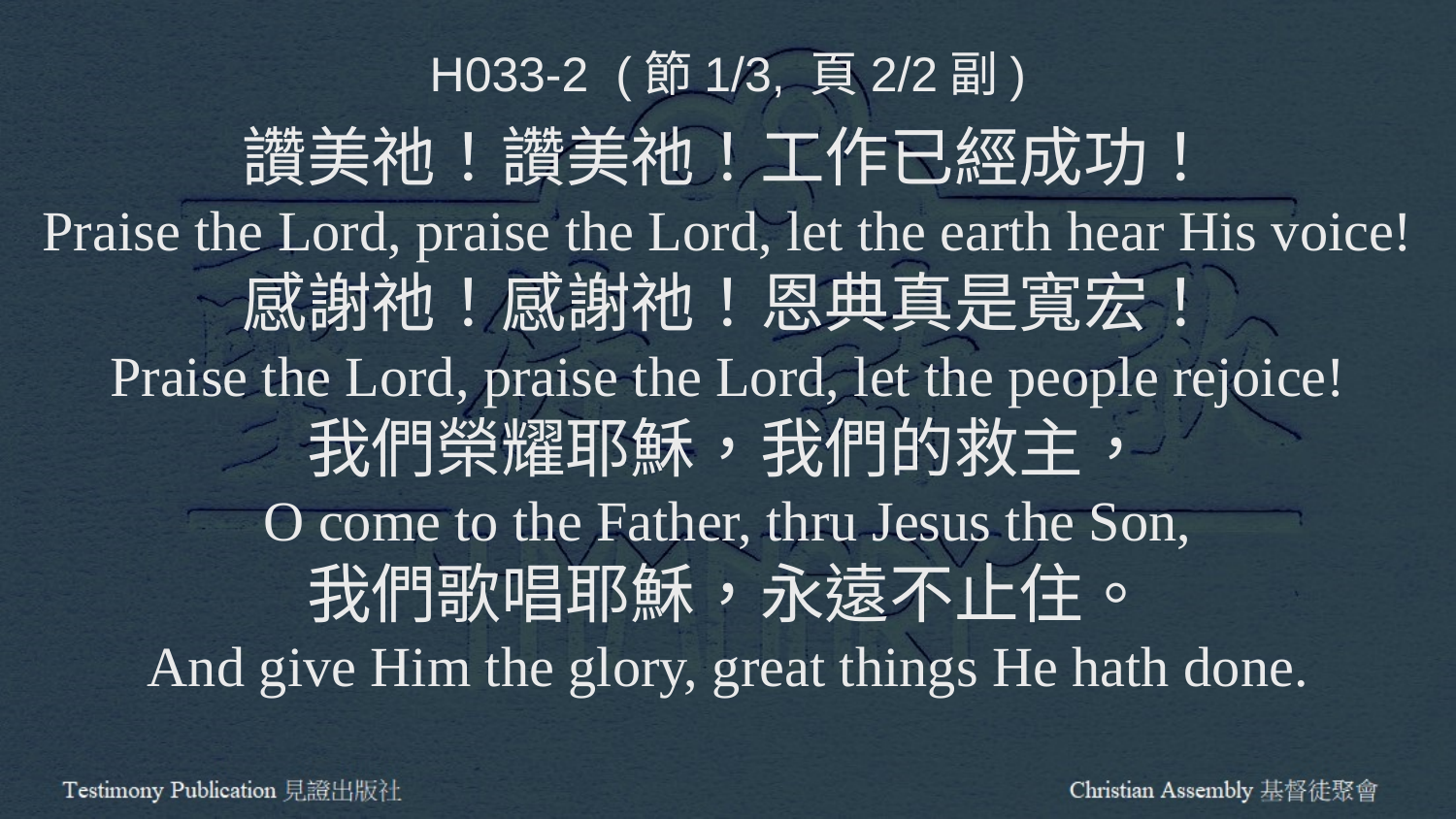

H033-2  (節1/3, 頁2/2副)
讚美祂！讚美祂！工作已經成功！
Praise the Lord, praise the Lord, let the earth hear His voice!
感謝祂！感謝祂！恩典真是寬宏！
Praise the Lord, praise the Lord, let the people rejoice!
我們榮耀耶穌，我們的救主，
O come to the Father, thru Jesus the Son,
我們歌唱耶穌，永遠不止住。
And give Him the glory, great things He hath done.